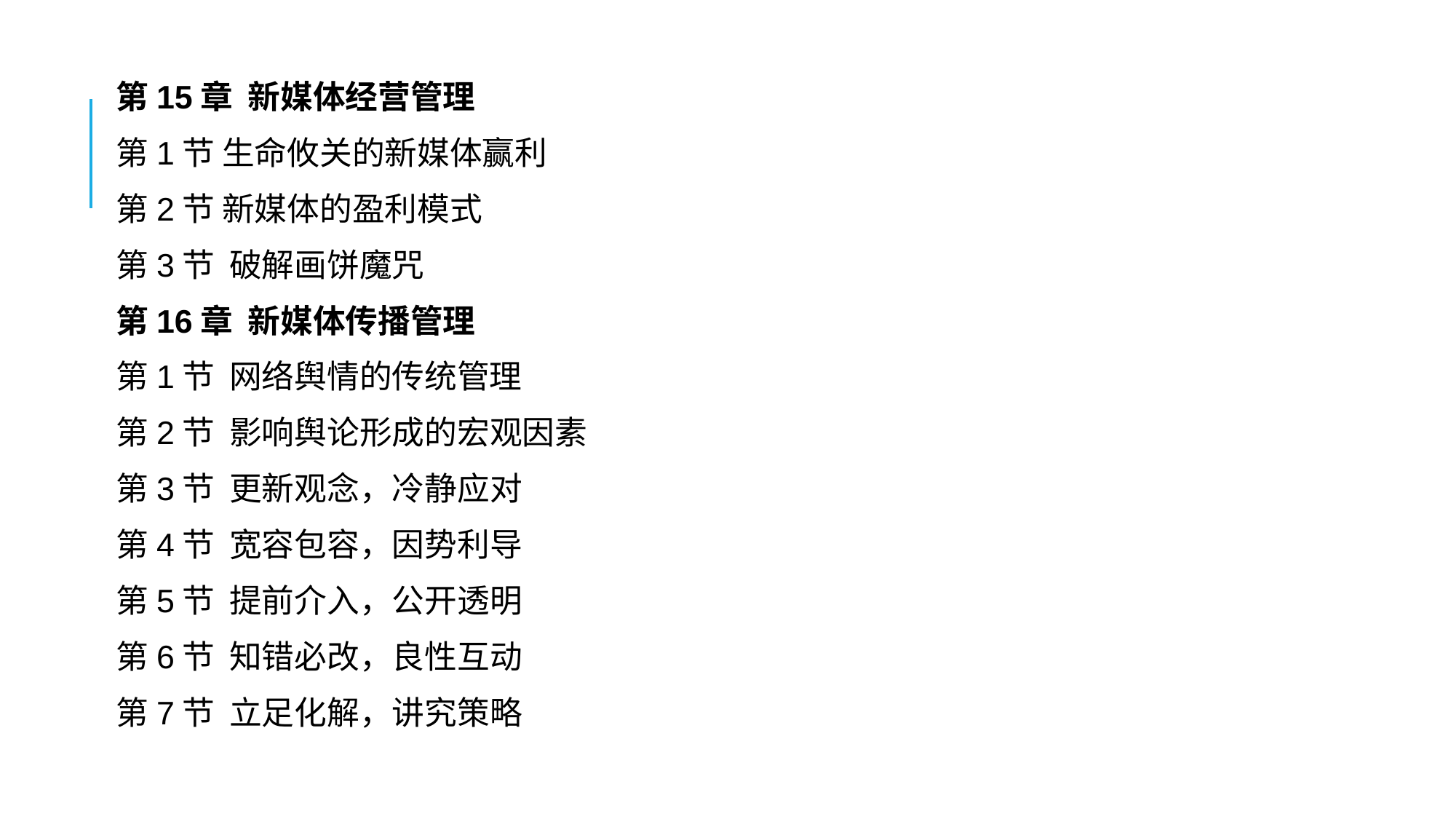

#
第15章  新媒体经营管理
第1节 生命攸关的新媒体赢利
第2节 新媒体的盈利模式
第3节  破解画饼魔咒
第16章  新媒体传播管理
第1节  网络舆情的传统管理
第2节  影响舆论形成的宏观因素
第3节  更新观念，冷静应对
第4节  宽容包容，因势利导
第5节  提前介入，公开透明
第6节  知错必改，良性互动
第7节  立足化解，讲究策略